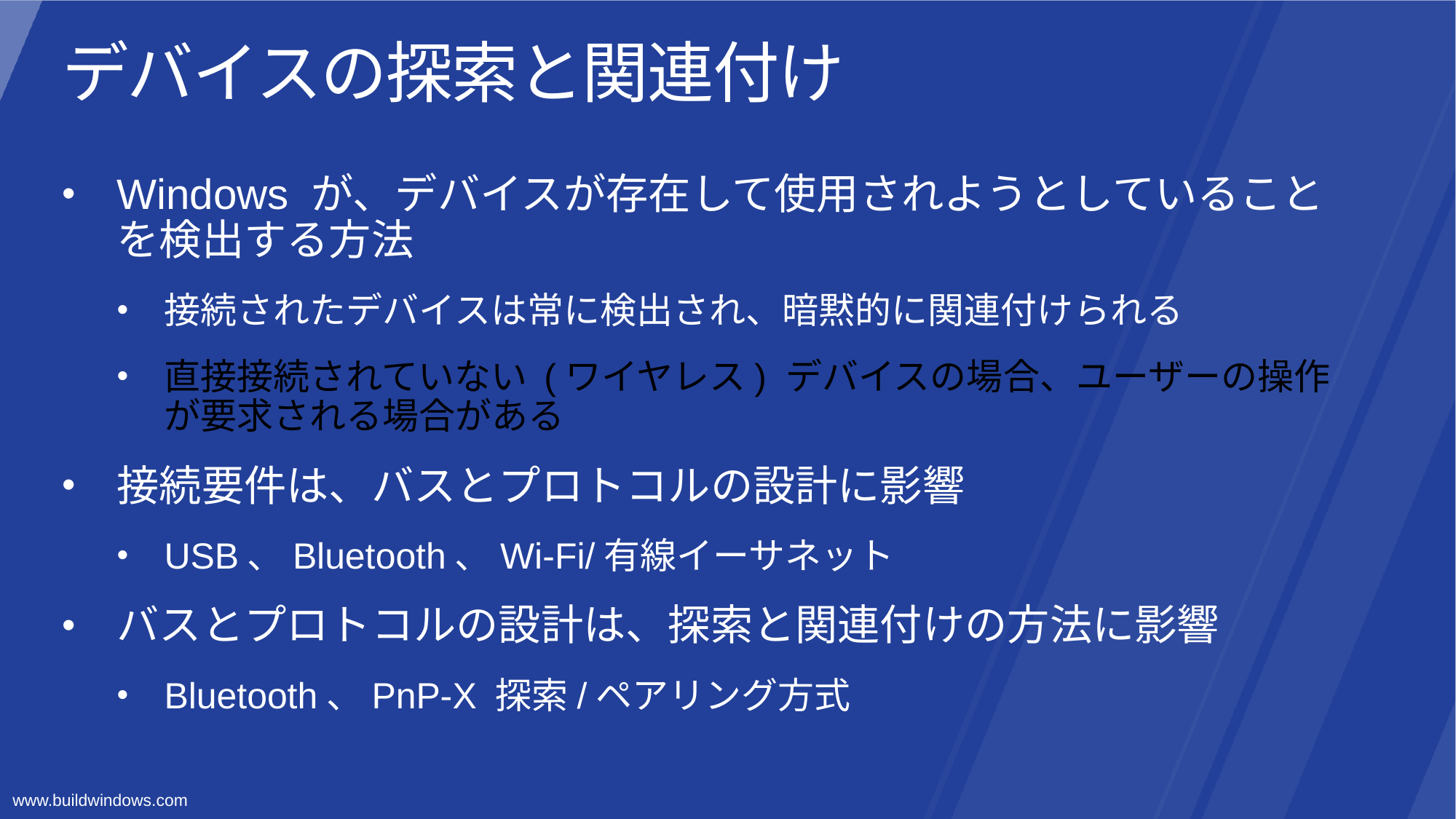

# デバイスの探索と関連付け
Windows が、デバイスが存在して使用されようとしていることを検出する方法
接続されたデバイスは常に検出され、暗黙的に関連付けられる
直接接続されていない (ワイヤレス) デバイスの場合、ユーザーの操作が要求される場合がある
接続要件は、バスとプロトコルの設計に影響
USB、Bluetooth、Wi-Fi/有線イーサネット
バスとプロトコルの設計は、探索と関連付けの方法に影響
Bluetooth、PnP-X 探索/ペアリング方式